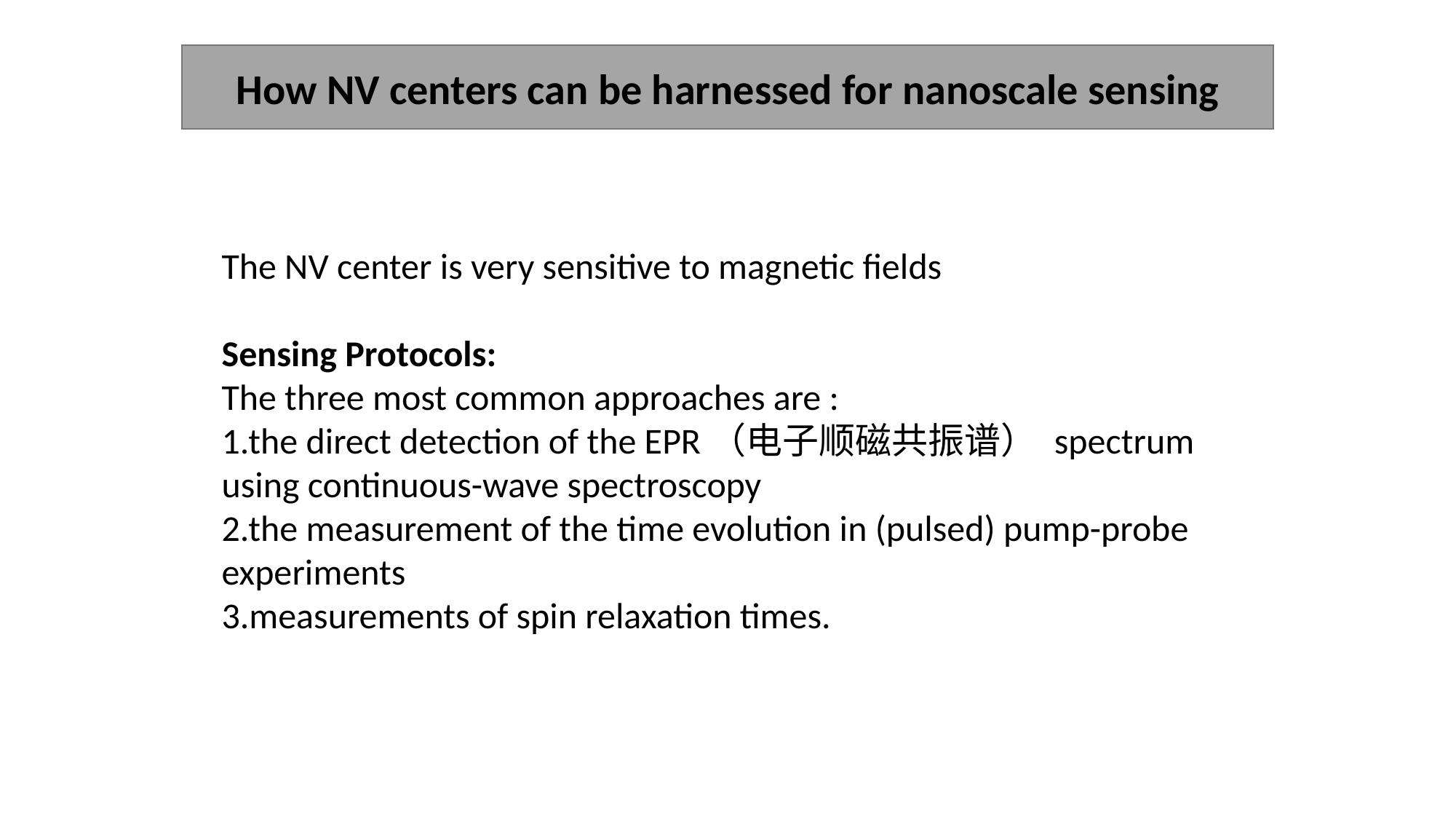

How NV centers can be harnessed for nanoscale sensing
The NV center is very sensitive to magnetic ﬁelds

Sensing Protocols:
The three most common approaches are :
1.the direct detection of the EPR（电子顺磁共振谱） spectrum using continuous-wave spectroscopy
2.the measurement of the time evolution in (pulsed) pump-probe experiments
3.measurements of spin relaxation times.